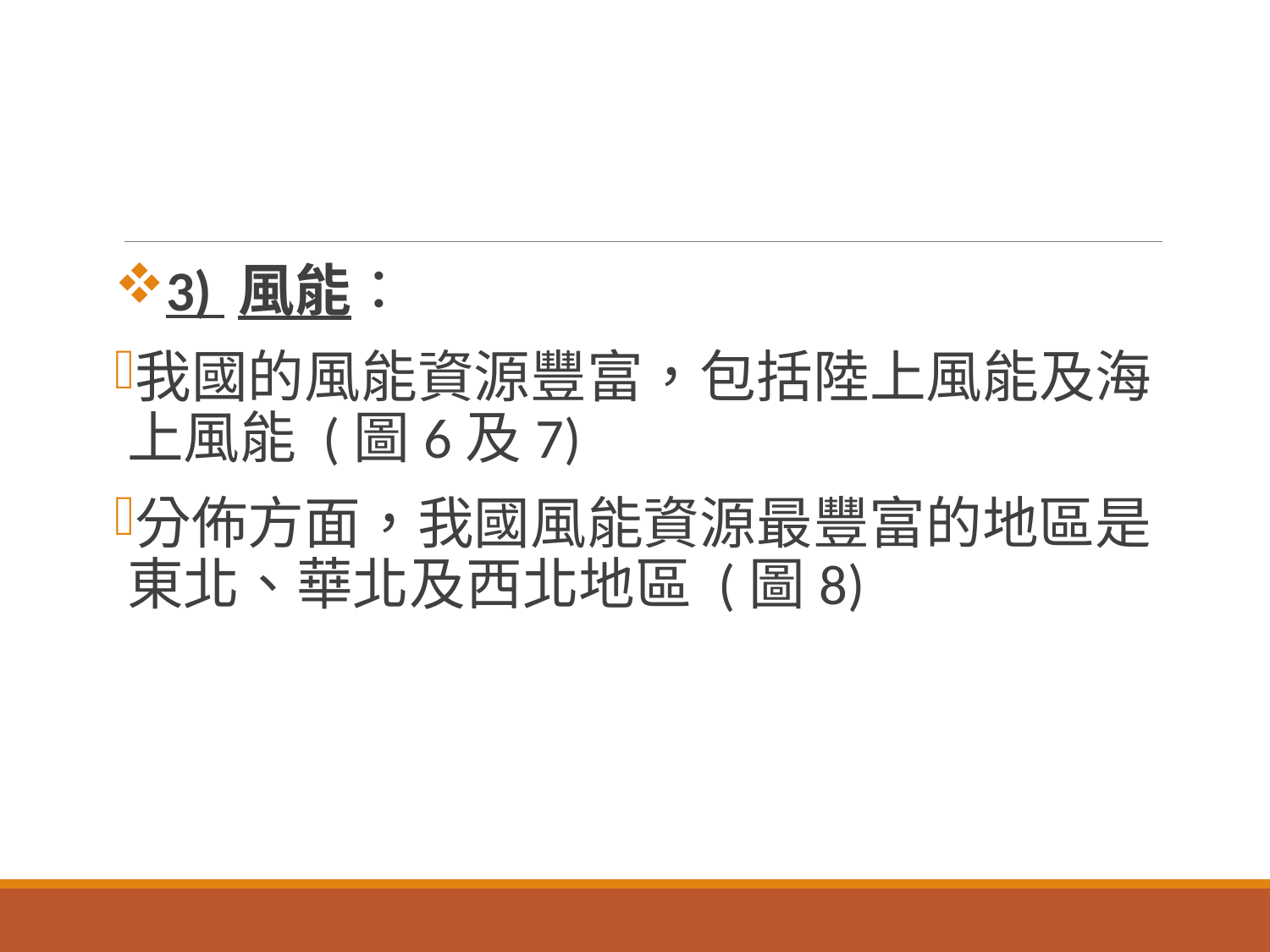

3) 風能：
我國的風能資源豐富，包括陸上風能及海上風能 (圖6及7)
分佈方面，我國風能資源最豐富的地區是東北、華北及西北地區 (圖8)